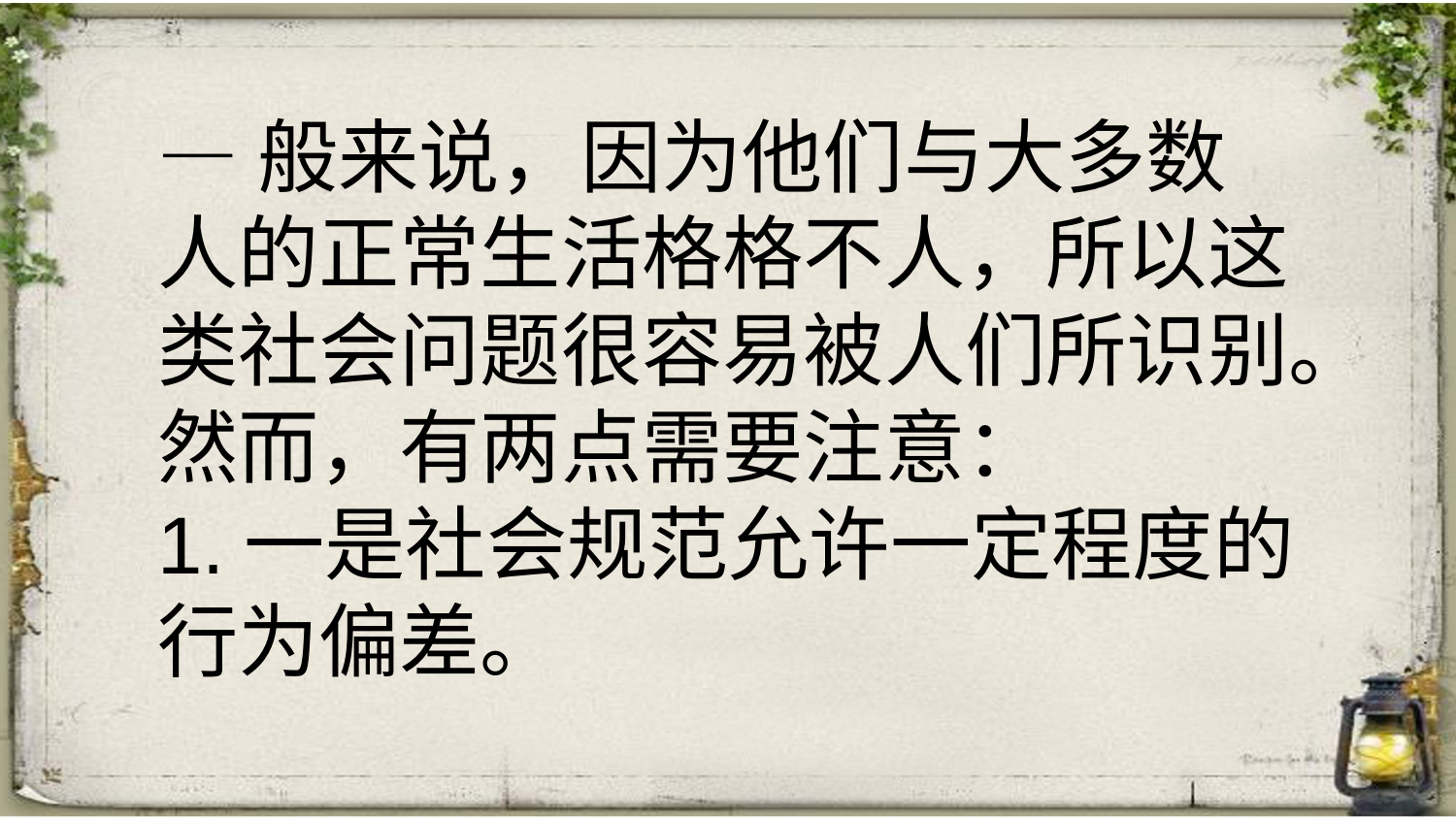

—般来说，因为他们与大多数人的正常生活格格不人，所以这类社会问题很容易被人们所识别。然而，有两点需要注意：
1.一是社会规范允许一定程度的行为偏差。